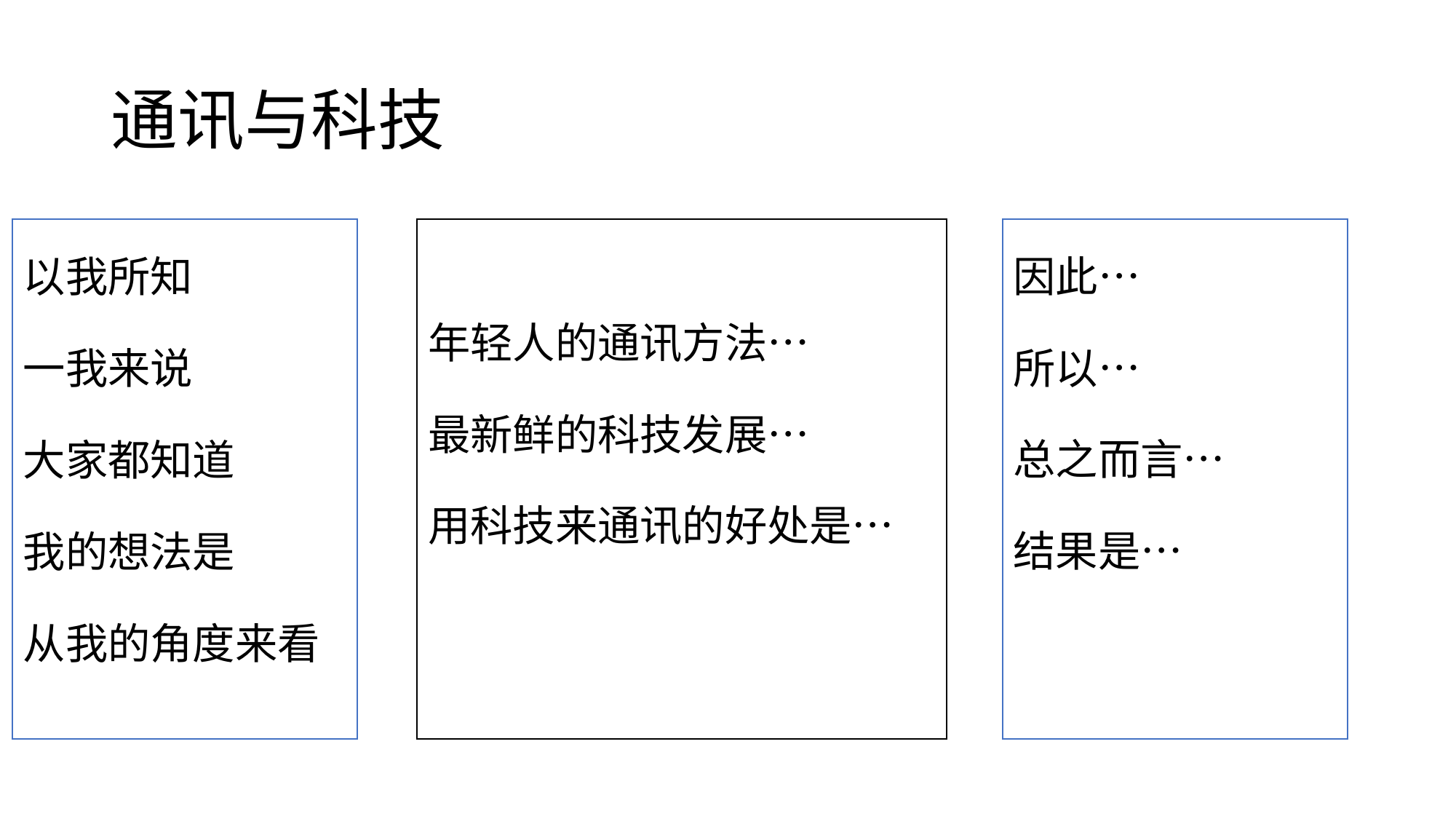

# 通讯与科技
以我所知
一我来说
大家都知道
我的想法是
从我的角度来看

年轻人的通讯方法…
最新鲜的科技发展…
用科技来通讯的好处是…
因此…
所以…
总之而言…
结果是…